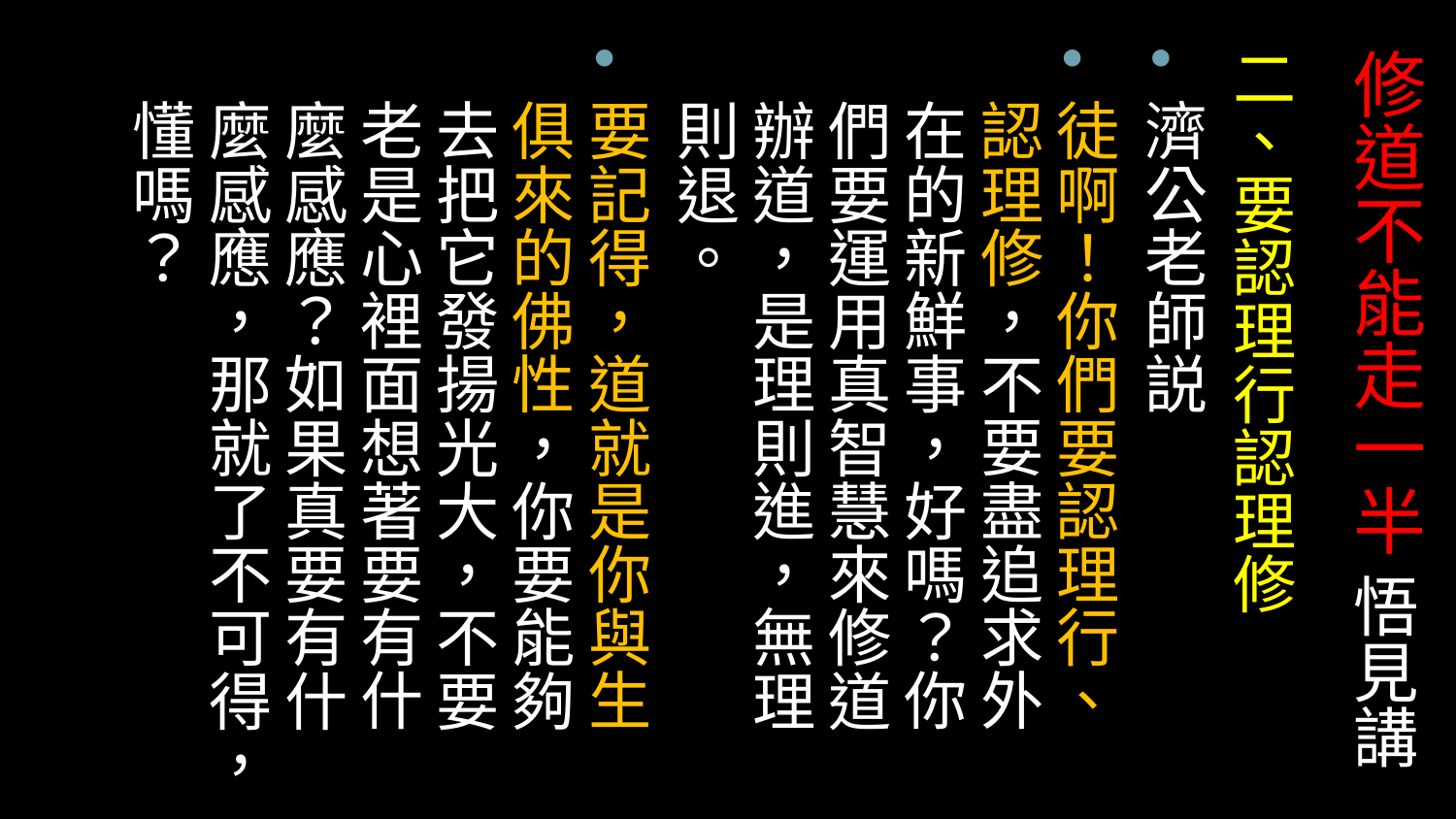

# 修道不能走一半 悟見講
二、要認理行認理修
濟公老師説
徒啊！你們要認理行、認理修，不要盡追求外在的新鮮事，好嗎？你們要運用真智慧來修道辦道，是理則進，無理則退。
要記得，道就是你與生俱來的佛性，你要能夠去把它發揚光大，不要老是心裡面想著要有什麼感應？如果真要有什麼感應，那就了不可得，懂嗎？